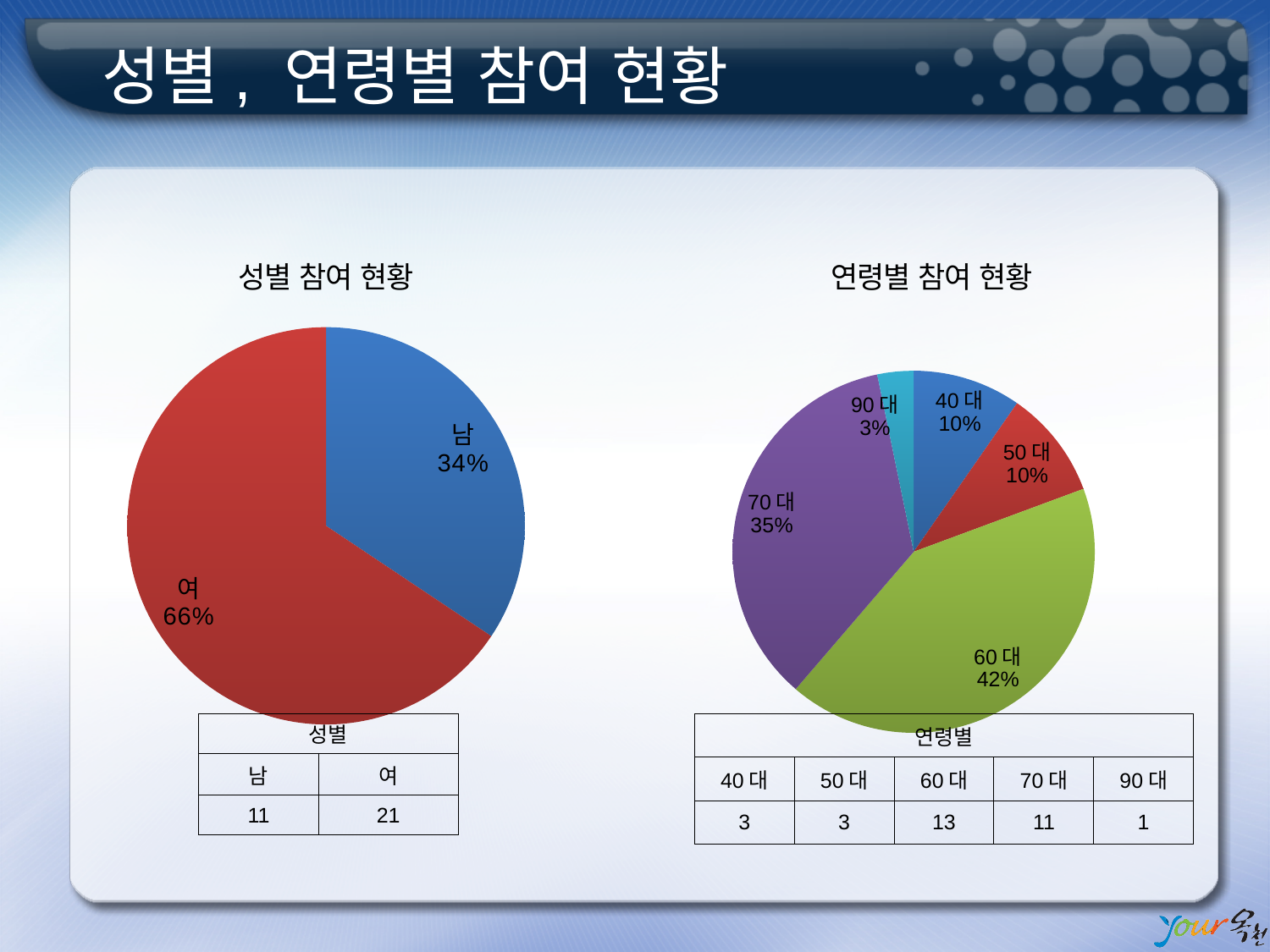

# 성별, 연령별 참여 현황

### Chart: 성별 참여 현황

| Category |  |
|---|---|
| 남 | 11.0 |
| 여 | 21.0 |

### Chart: 연령별 참여 현황

| Category |  |
|---|---|
| 40대 | 3.0 |
| 50대 | 3.0 |
| 60대 | 13.0 |
| 70대 | 11.0 |
| 90대 | 1.0 |
| 성별 |  |
| --- | --- |
| 남 | 여 |
| 11 | 21 |
| 연령별 |  |  |  |  |
| --- | --- | --- | --- | --- |
| 40대 | 50대 | 60대 | 70대 | 90대 |
| 3 | 3 | 13 | 11 | 1 |